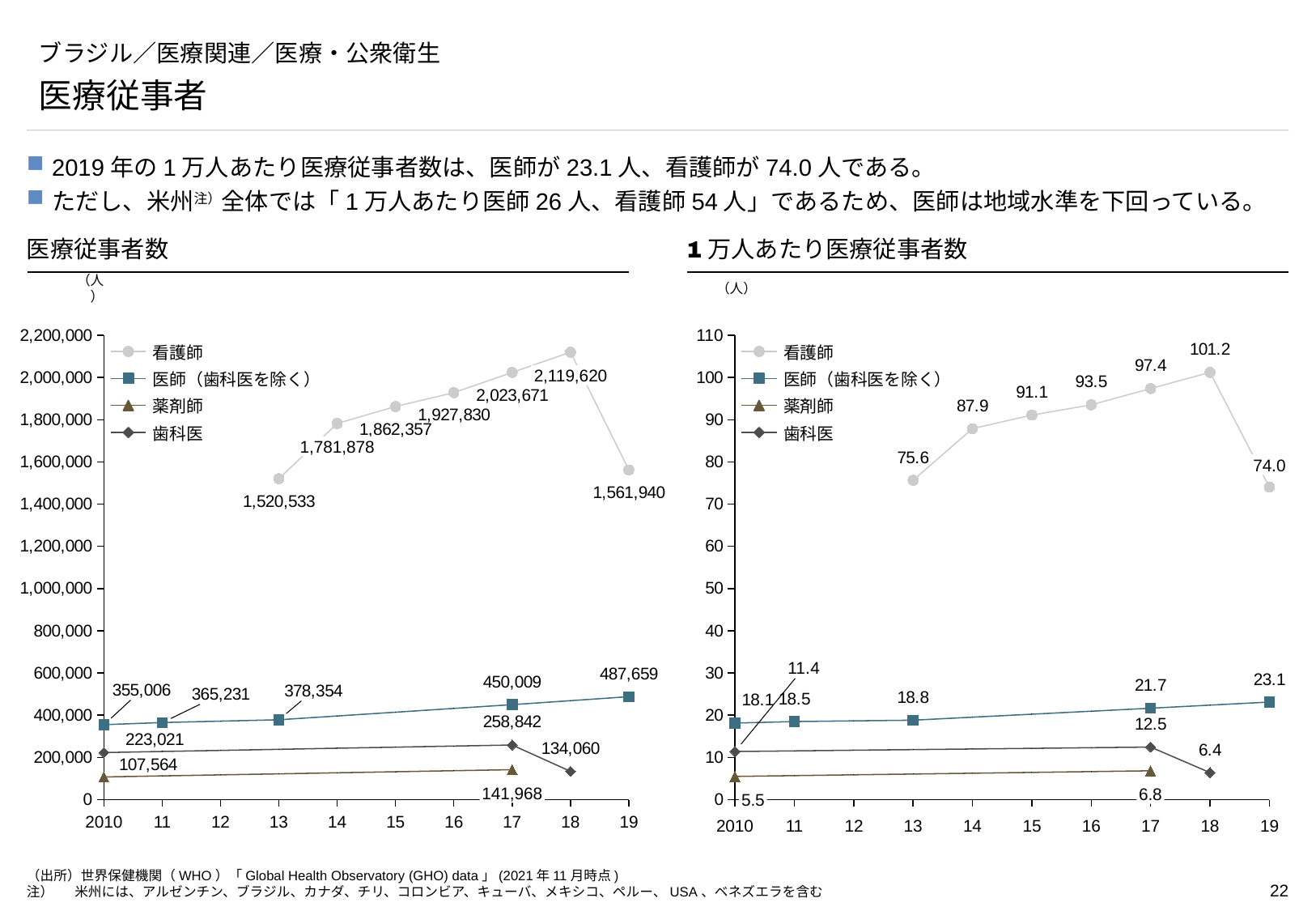

# ブラジル／医療関連／医療・公衆衛生
医療従事者
2019年の1万人あたり医療従事者数は、医師が23.1人、看護師が74.0人である。
ただし、米州注）全体では「1万人あたり医師26人、看護師54人」であるため、医師は地域水準を下回っている。
医療従事者数
1万人あたり医療従事者数
（人）
（人）

### Chart

| Category |  |  |  |  |
|---|---|---|---|---|

### Chart

| Category |  |  |  |  |
|---|---|---|---|---|
看護師
看護師

2,119,620
医師（歯科医を除く）
医師（歯科医を除く）

薬剤師
薬剤師

歯科医
歯科医

1,781,878
74.0
141,968
6.8
5.5
2010
11
12
13
14
15
16
17
18
19
2010
11
12
13
14
15
16
17
18
19
（出所）世界保健機関（WHO）「Global Health Observatory (GHO) data」(2021年11月時点)
注）　	米州には、アルゼンチン、ブラジル、カナダ、チリ、コロンビア、キューバ、メキシコ、ペルー、USA、ベネズエラを含む